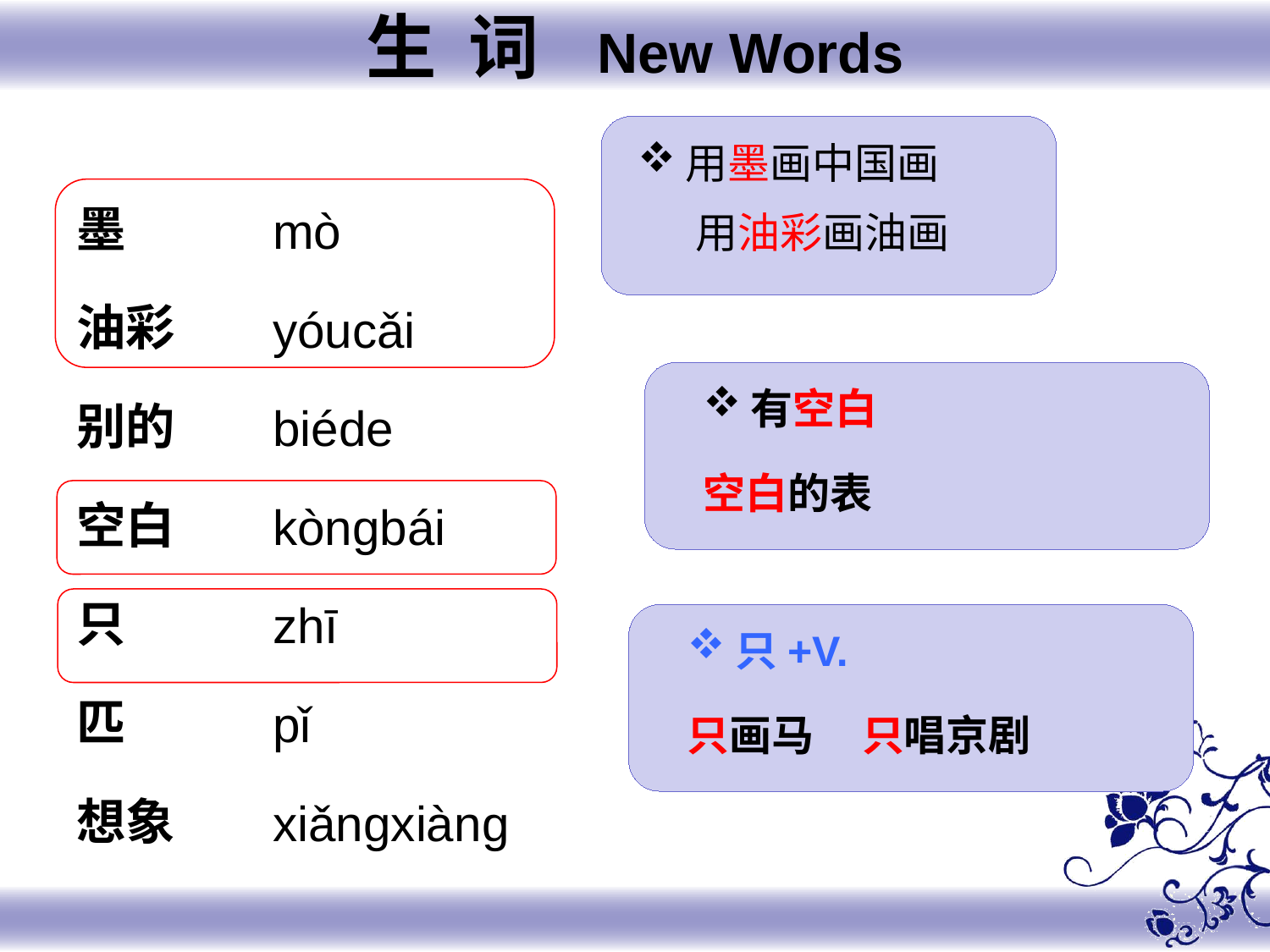

生  词   New Words
用墨画中国画
     用油彩画油画

墨
油彩
别的
空白
只
匹
想象
mò
yóucǎi
biéde
kònɡbái
zhī
pǐ
xiǎnɡxiànɡ

有空白
空白的表

只+V.
只画马     只唱京剧